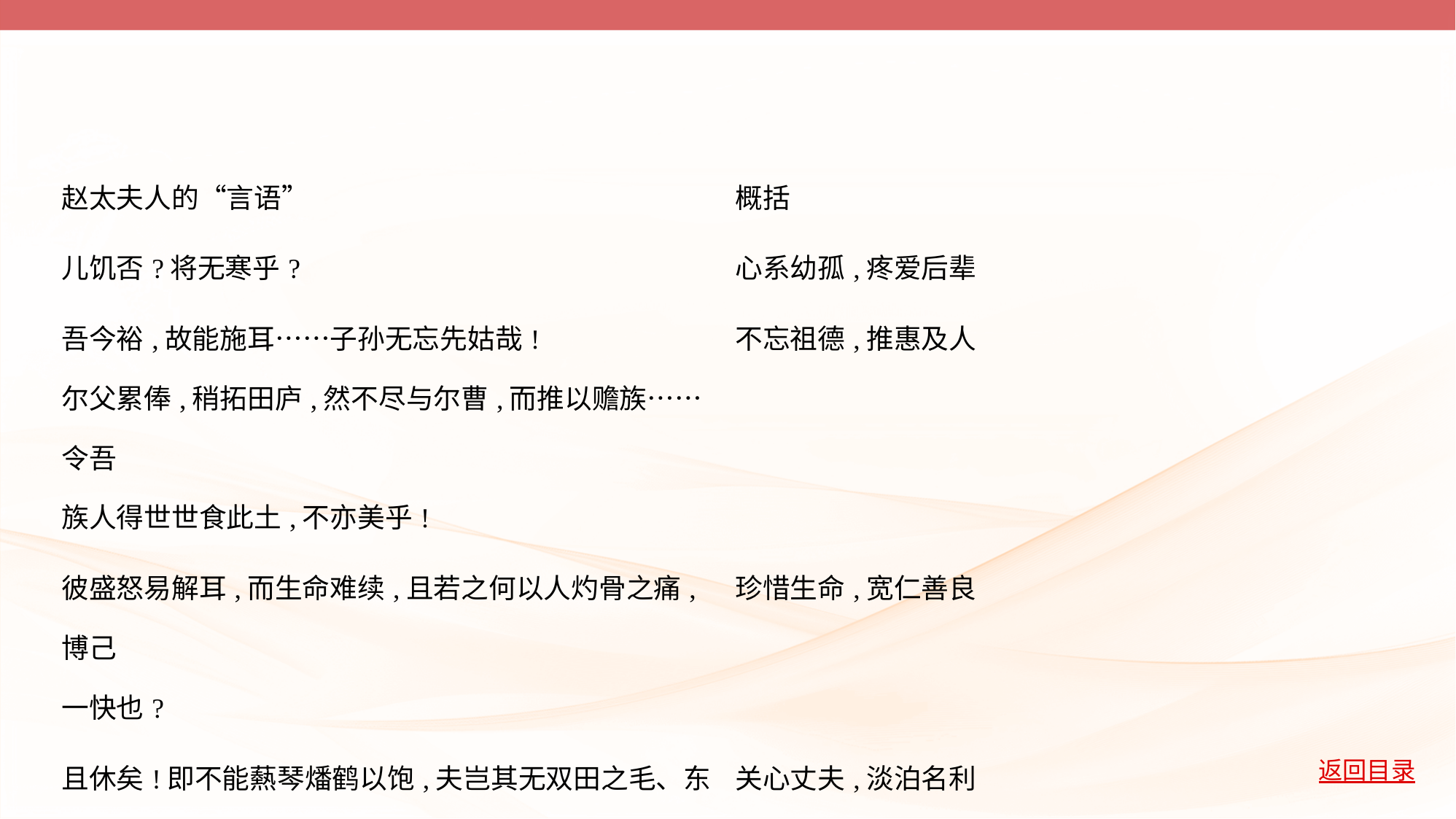

| 赵太夫人的“言语” | 概括 |
| --- | --- |
| 儿饥否?将无寒乎? | 心系幼孤,疼爱后辈 |
| 吾今裕,故能施耳……子孙无忘先姑哉! 尔父累俸,稍拓田庐,然不尽与尔曹,而推以赡族……令吾 族人得世世食此土,不亦美乎! | 不忘祖德,推惠及人 |
| 彼盛怒易解耳,而生命难续,且若之何以人灼骨之痛,博己 一快也? | 珍惜生命,宽仁善良 |
| 且休矣!即不能爇琴燔鹤以饱,夫岂其无双田之毛、东湖 之水? | 关心丈夫,淡泊名利 |